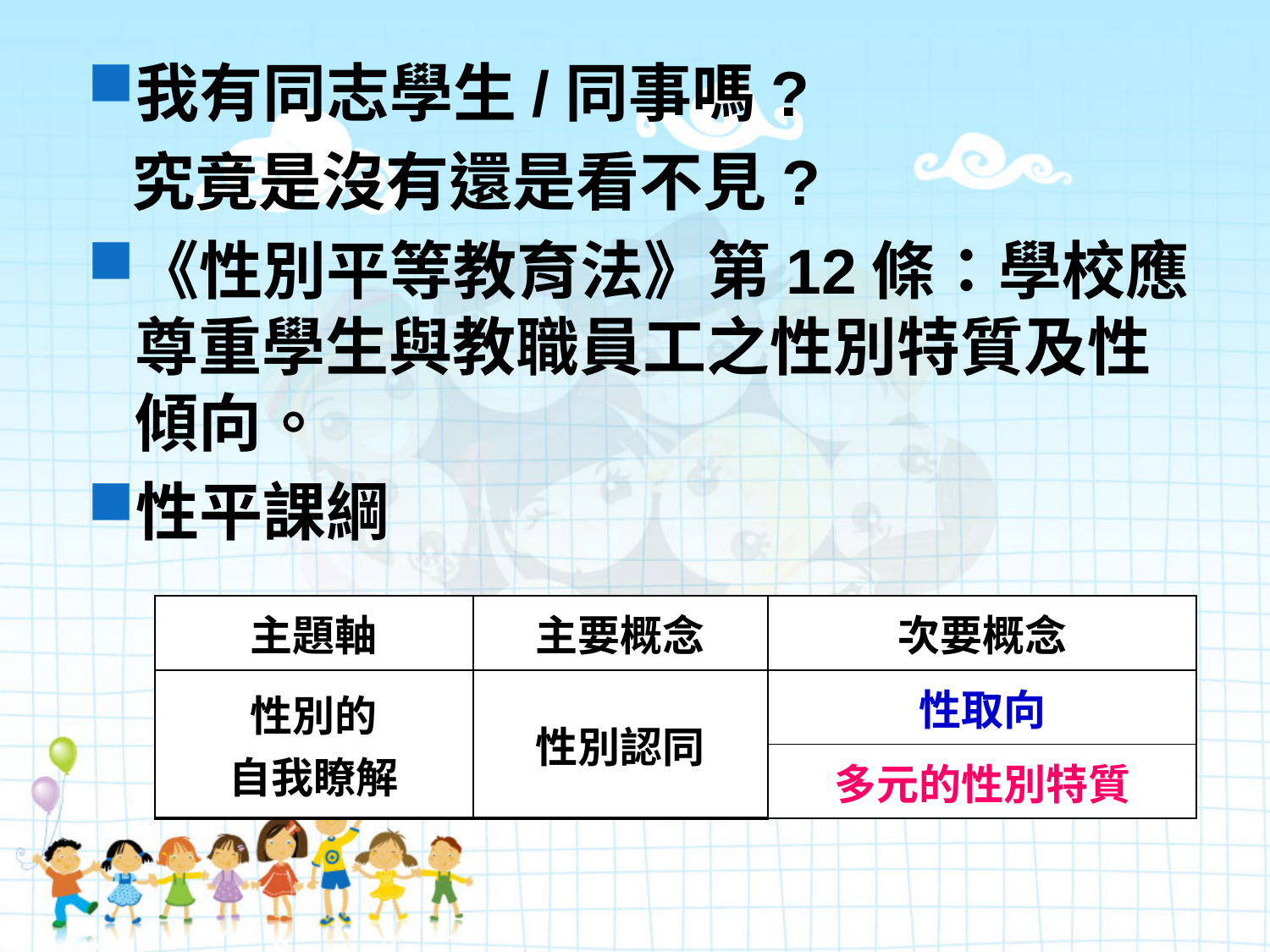

我有同志學生/同事嗎?
  究竟是沒有還是看不見?
《性別平等教育法》第12條：學校應尊重學生與教職員工之性別特質及性傾向。
性平課綱

| 主題軸 | 主要概念 | 次要概念 |
| --- | --- | --- |
| 性別的 自我瞭解 | 性別認同 | 性取向 |
|  |  | 多元的性別特質 |